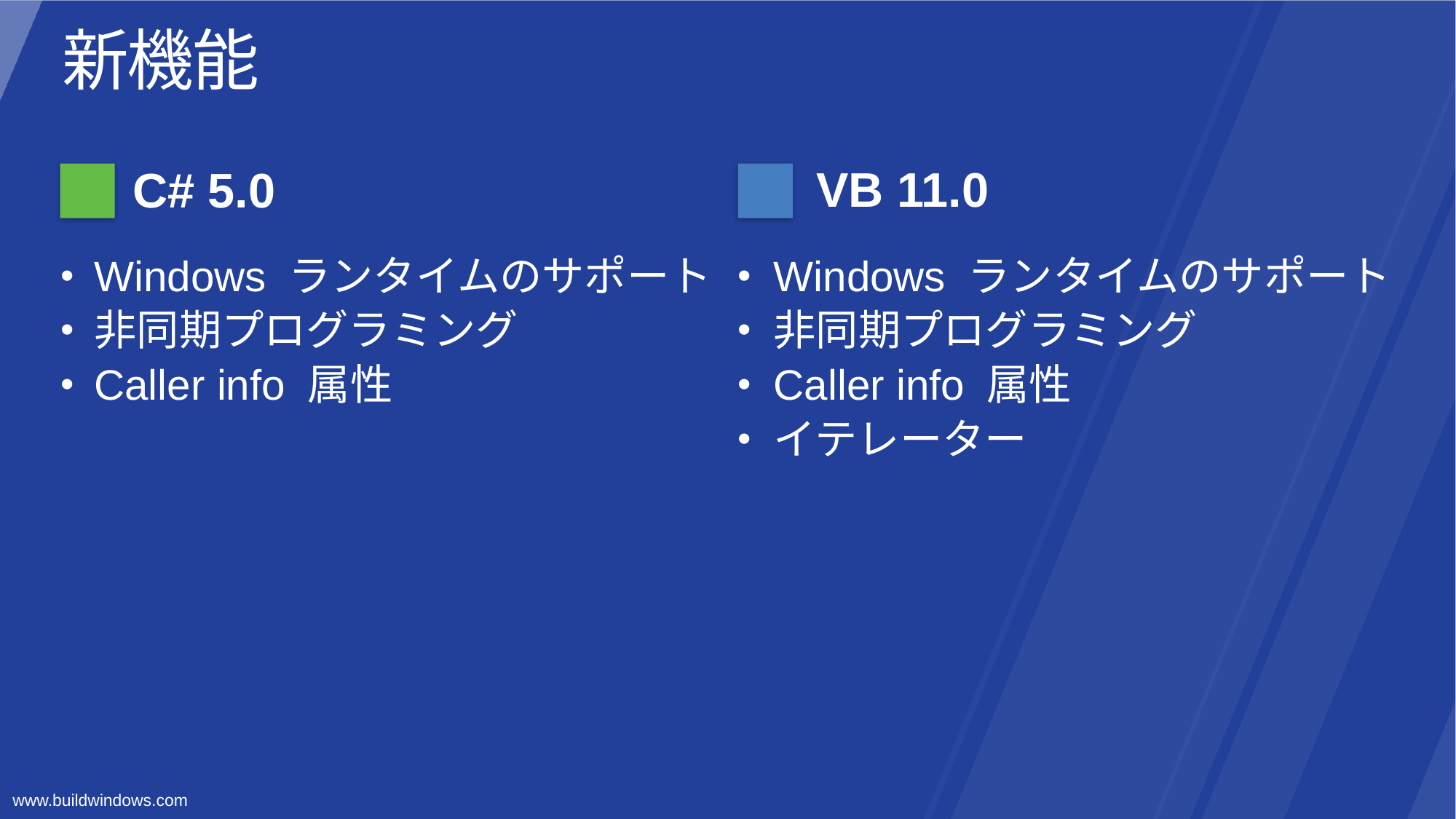

# 新機能

VB 11.0
C# 5.0
Windows ランタイムのサポート
非同期プログラミング
Caller info 属性
Windows ランタイムのサポート
非同期プログラミング
Caller info 属性
イテレーター